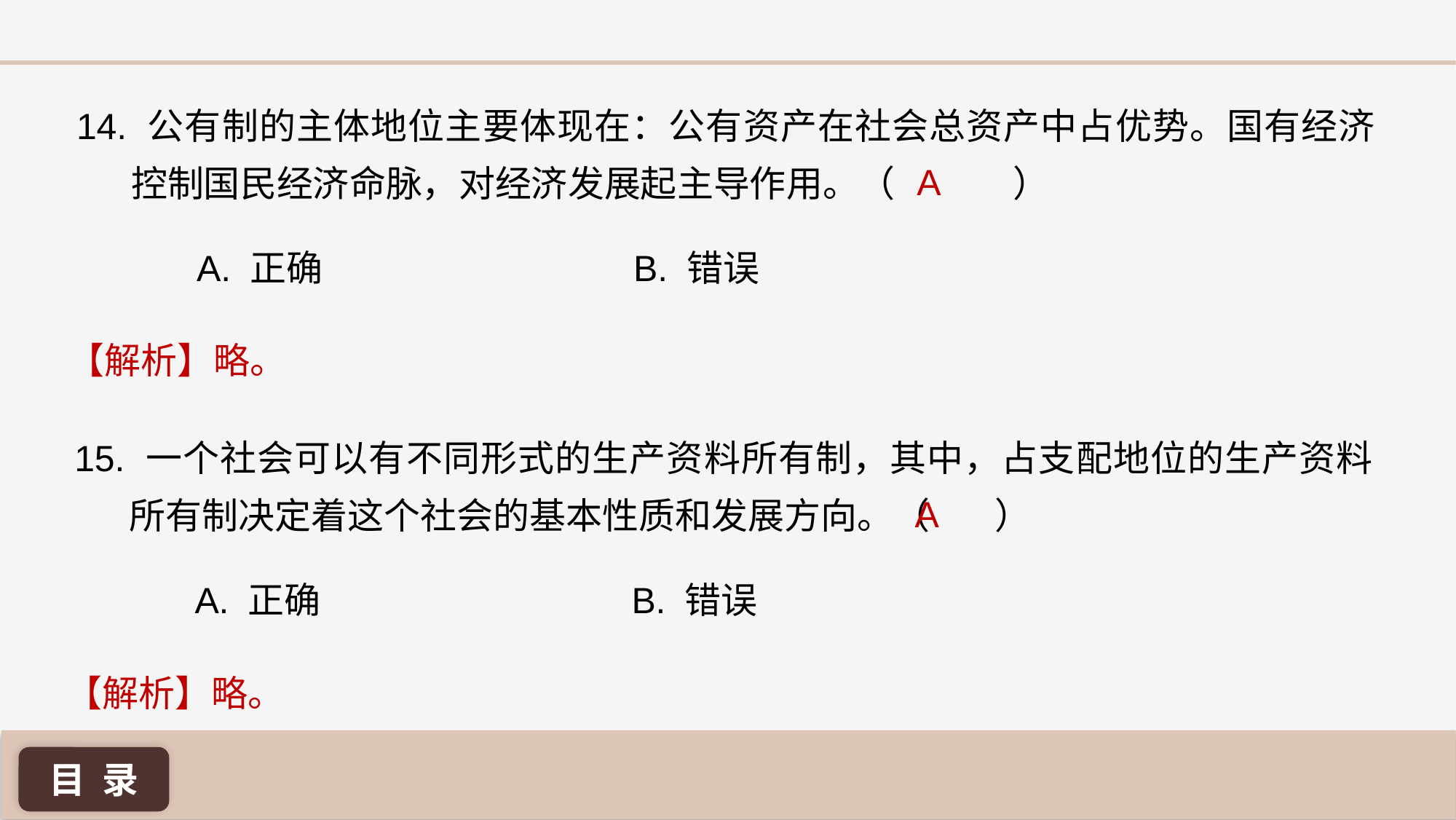

14. 公有制的主体地位主要体现在：公有资产在社会总资产中占优势。国有经济控制国民经济命脉，对经济发展起主导作用。（	 ）
A
A. 正确 			B. 错误
【解析】略。
15. 一个社会可以有不同形式的生产资料所有制，其中，占支配地位的生产资料所有制决定着这个社会的基本性质和发展方向。（        ）
A
A. 正确 			B. 错误
【解析】略。